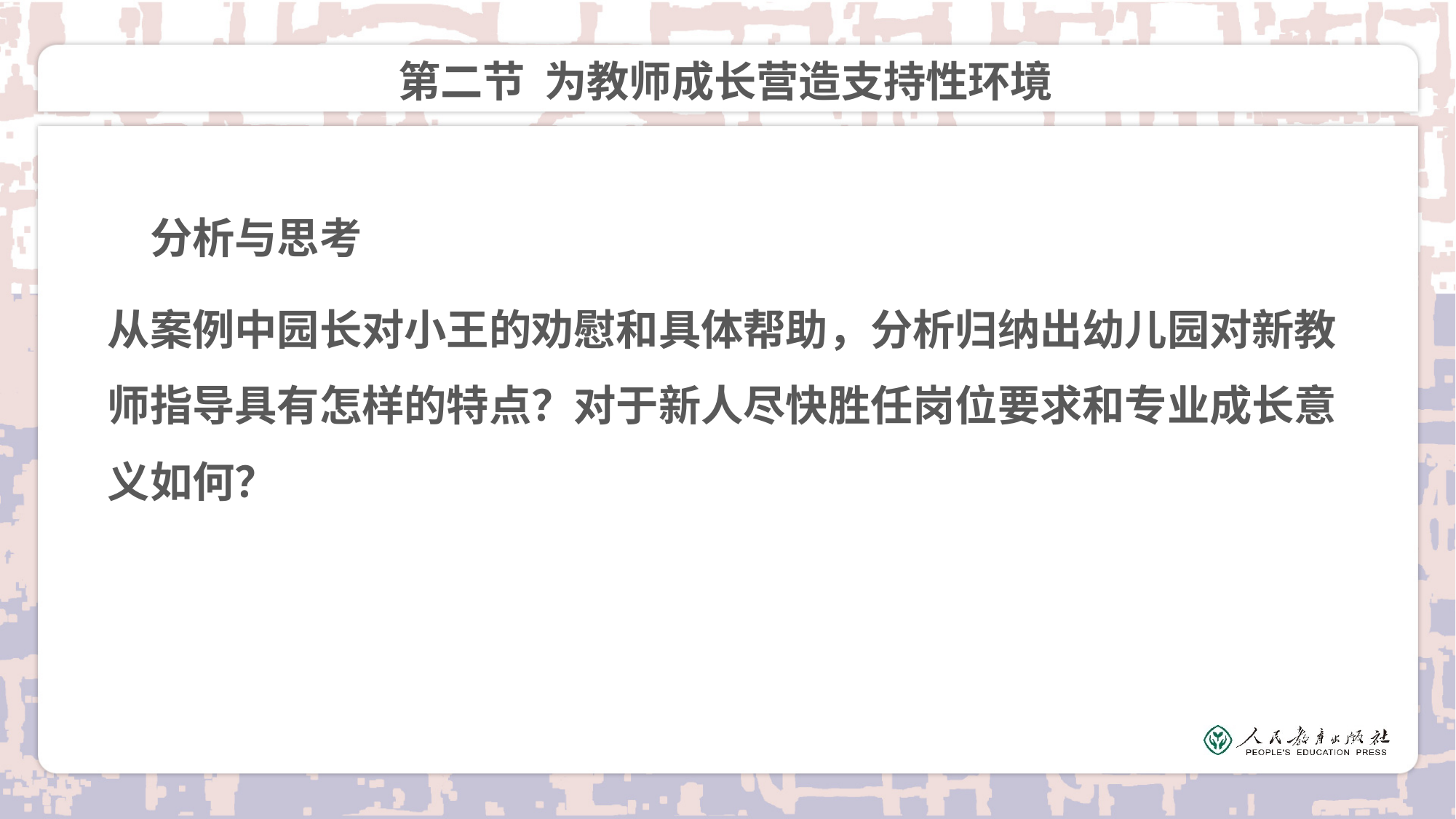

# 第二节  为教师成长营造支持性环境
　分析与思考
从案例中园长对小王的劝慰和具体帮助，分析归纳出幼儿园对新教师指导具有怎样的特点？对于新人尽快胜任岗位要求和专业成长意义如何？